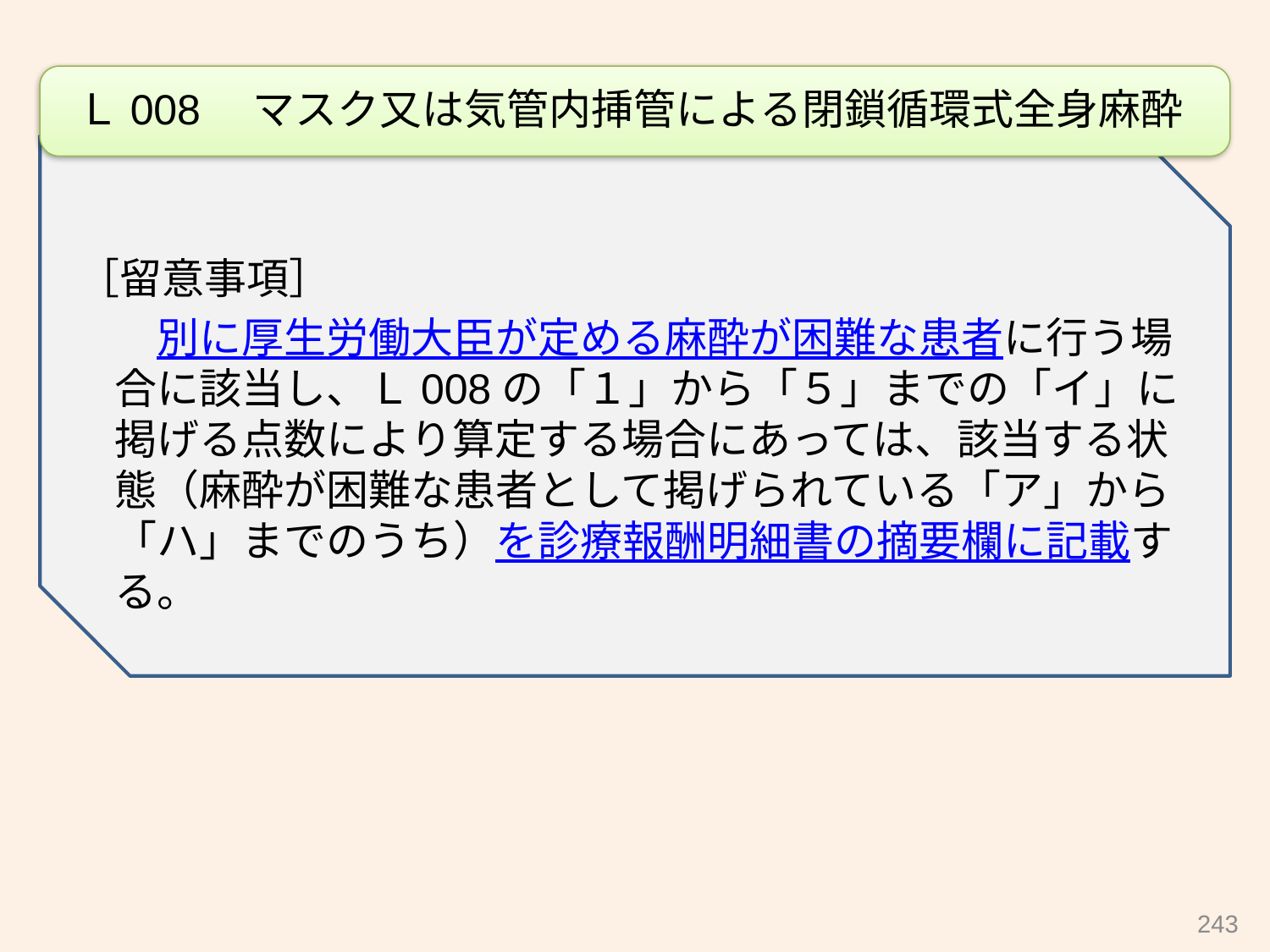

Ｌ008　マスク又は気管内挿管による閉鎖循環式全身麻酔

［留意事項］
　別に厚生労働大臣が定める麻酔が困難な患者に行う場合に該当し、Ｌ008の「１」から「５」までの「イ」に掲げる点数により算定する場合にあっては、該当する状態（麻酔が困難な患者として掲げられている「ア」から「ハ」までのうち）を診療報酬明細書の摘要欄に記載する。

243